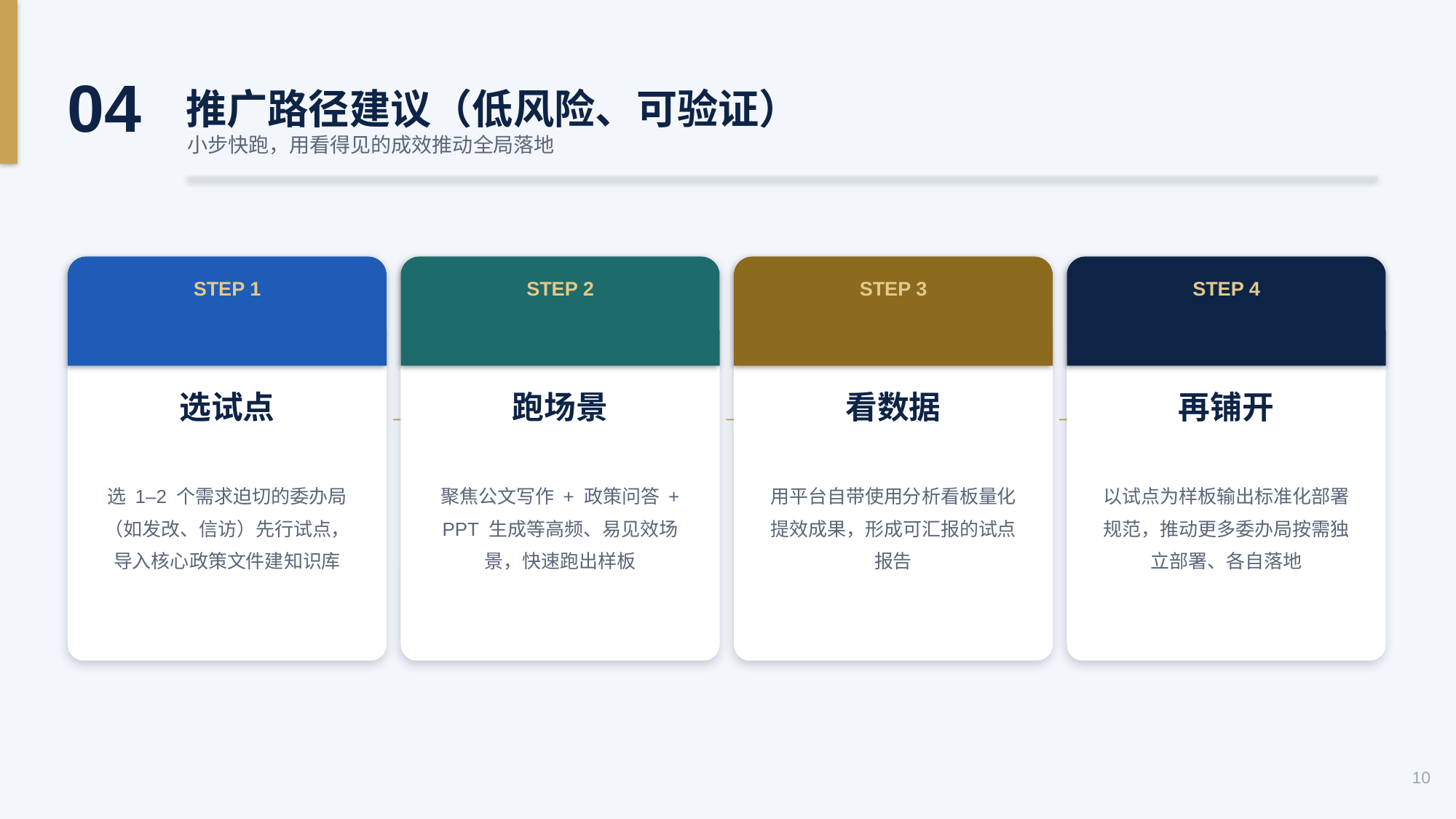

04
推广路径建议（低风险、可验证）
小步快跑，用看得见的成效推动全局落地

STEP 1
STEP 2
STEP 3
STEP 4
选试点
跑场景
看数据
再铺开
→
→
→
选 1–2 个需求迫切的委办局（如发改、信访）先行试点，导入核心政策文件建知识库
聚焦公文写作 + 政策问答 + PPT 生成等高频、易见效场景，快速跑出样板
用平台自带使用分析看板量化提效成果，形成可汇报的试点报告
以试点为样板输出标准化部署规范，推动更多委办局按需独立部署、各自落地
10